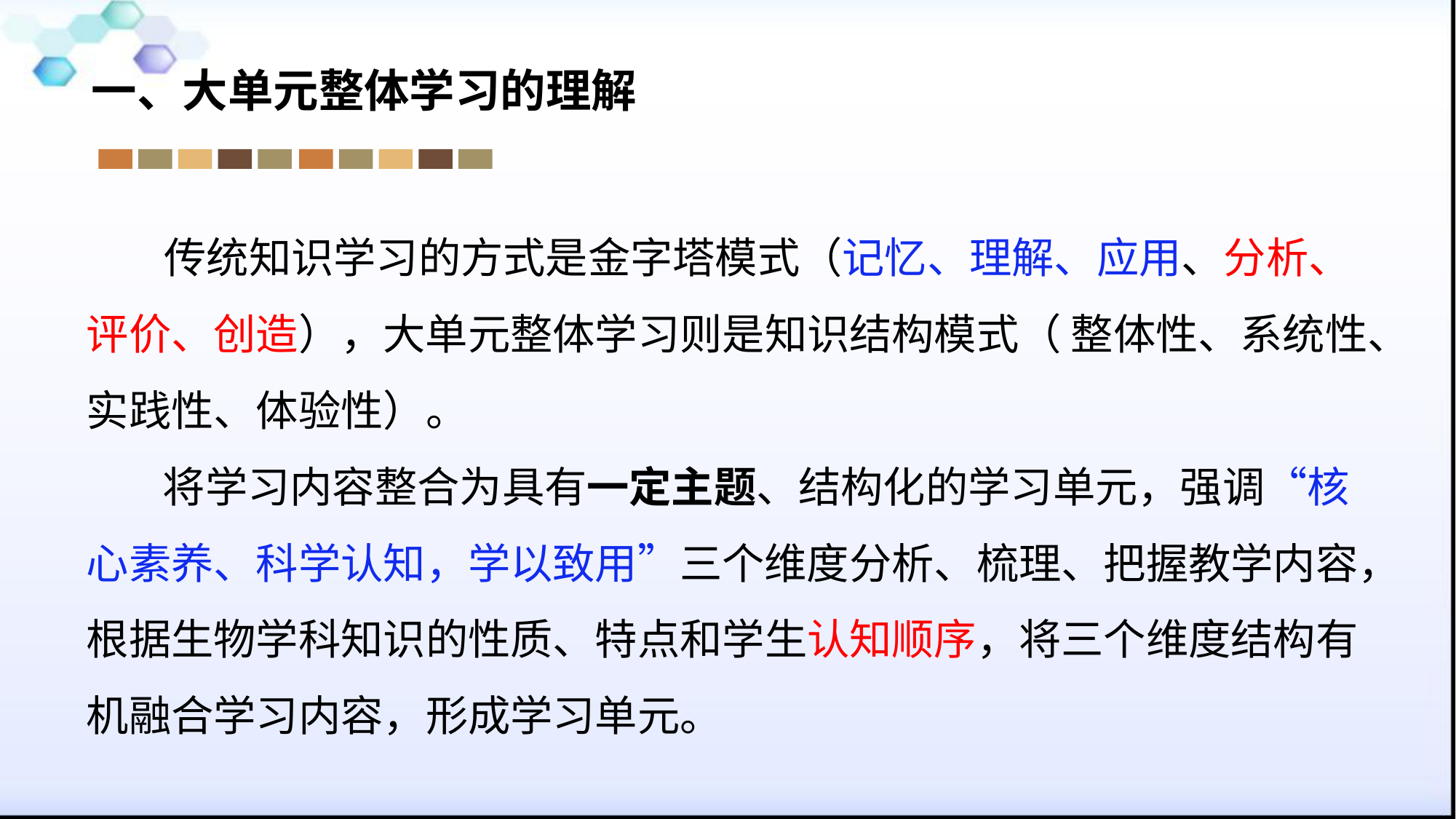

一、大单元整体学习的理解

       传统知识学习的方式是金字塔模式（记忆、理解、应用、分析、评价、创造），大单元整体学习则是知识结构模式（ 整体性、系统性、实践性、体验性）。
       将学习内容整合为具有一定主题、结构化的学习单元，强调“核心素养、科学认知，学以致用”三个维度分析、梳理、把握教学内容，根据生物学科知识的性质、特点和学生认知顺序，将三个维度结构有机融合学习内容，形成学习单元。